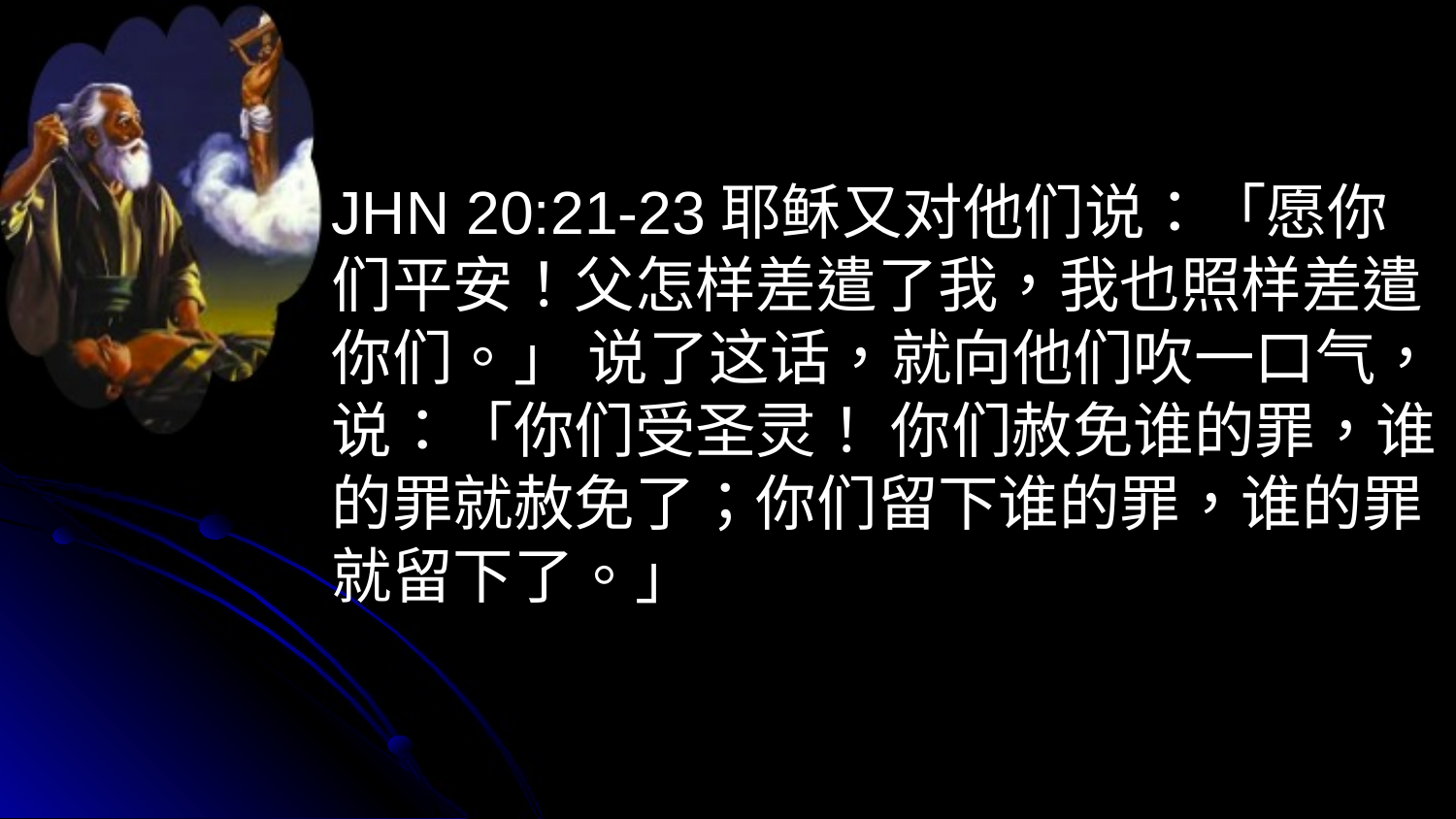

JHN 20:21-23耶稣又对他们说：「愿你们平安！父怎样差遣了我，我也照样差遣你们。」 说了这话，就向他们吹一口气，说：「你们受圣灵！ 你们赦免谁的罪，谁的罪就赦免了；你们留下谁的罪，谁的罪就留下了。」